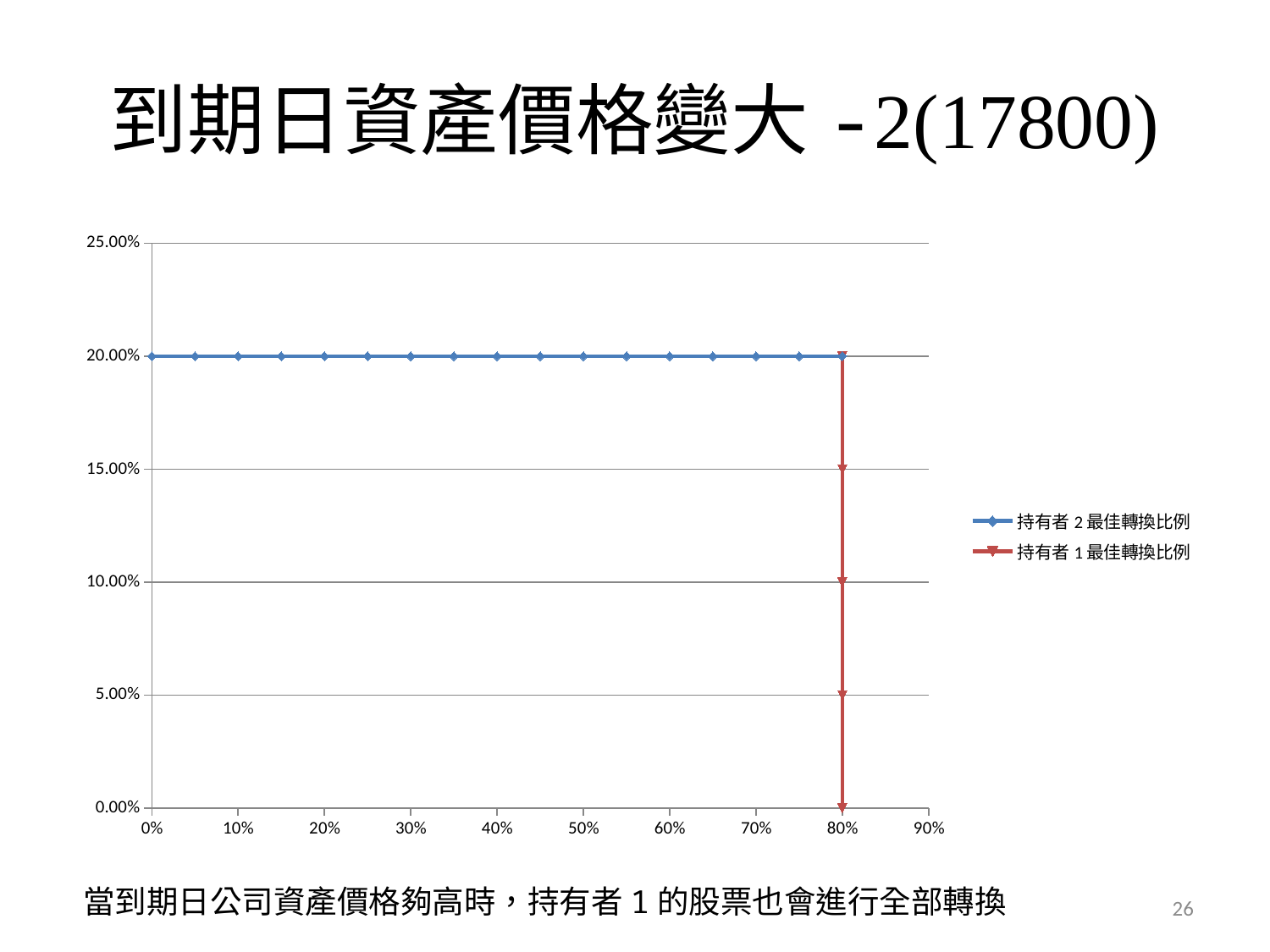

# 到期日資產價格變大-2(17800)

### Chart

| Category |  |  |
|---|---|---|
當到期日公司資產價格夠高時，持有者1的股票也會進行全部轉換
26